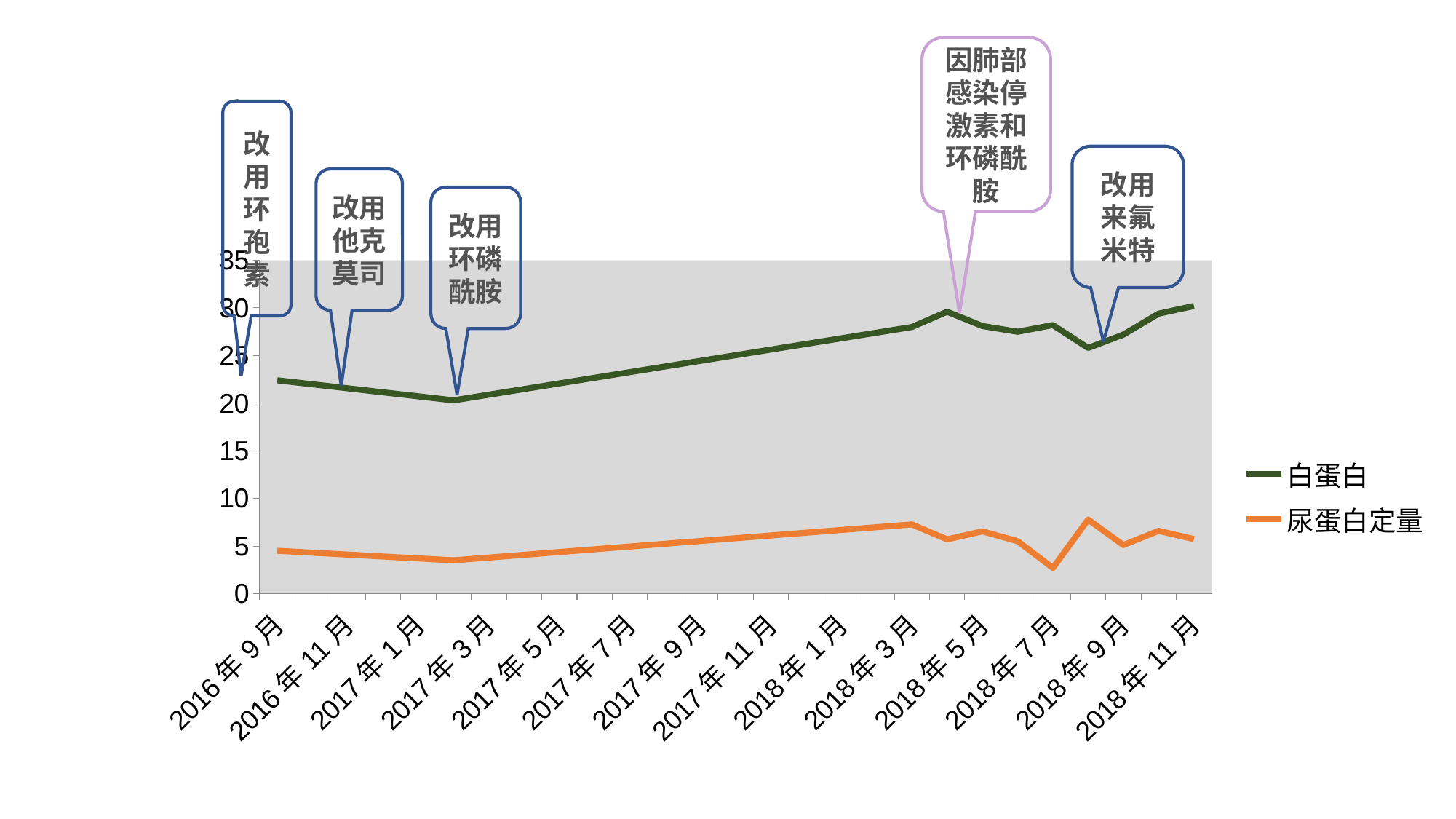

因肺部感染停激素和环磷酰胺
改用环孢素
改用来氟米特
改用他克莫司
改用环磷酰胺

### Chart

| Category | 白蛋白 | 尿蛋白定量 |
|---|---|---|
| 42614 | 22.4 | 4.5 |
| 42767 | 20.3 | 3.5 |
| 43160 | 28.0 | 7.270000000000001 |
| 43191 | 29.6 | 5.7 |
| 43221 | 28.1 | 6.54 |
| 43252 | 27.5 | 5.51 |
| 43282 | 28.2 | 2.7 |
| 43313 | 25.8 | 7.78 |
| 43344 | 27.2 | 5.1 |
| 43374 | 29.4 | 6.59 |
| 43405 | 30.2 | 5.73 |